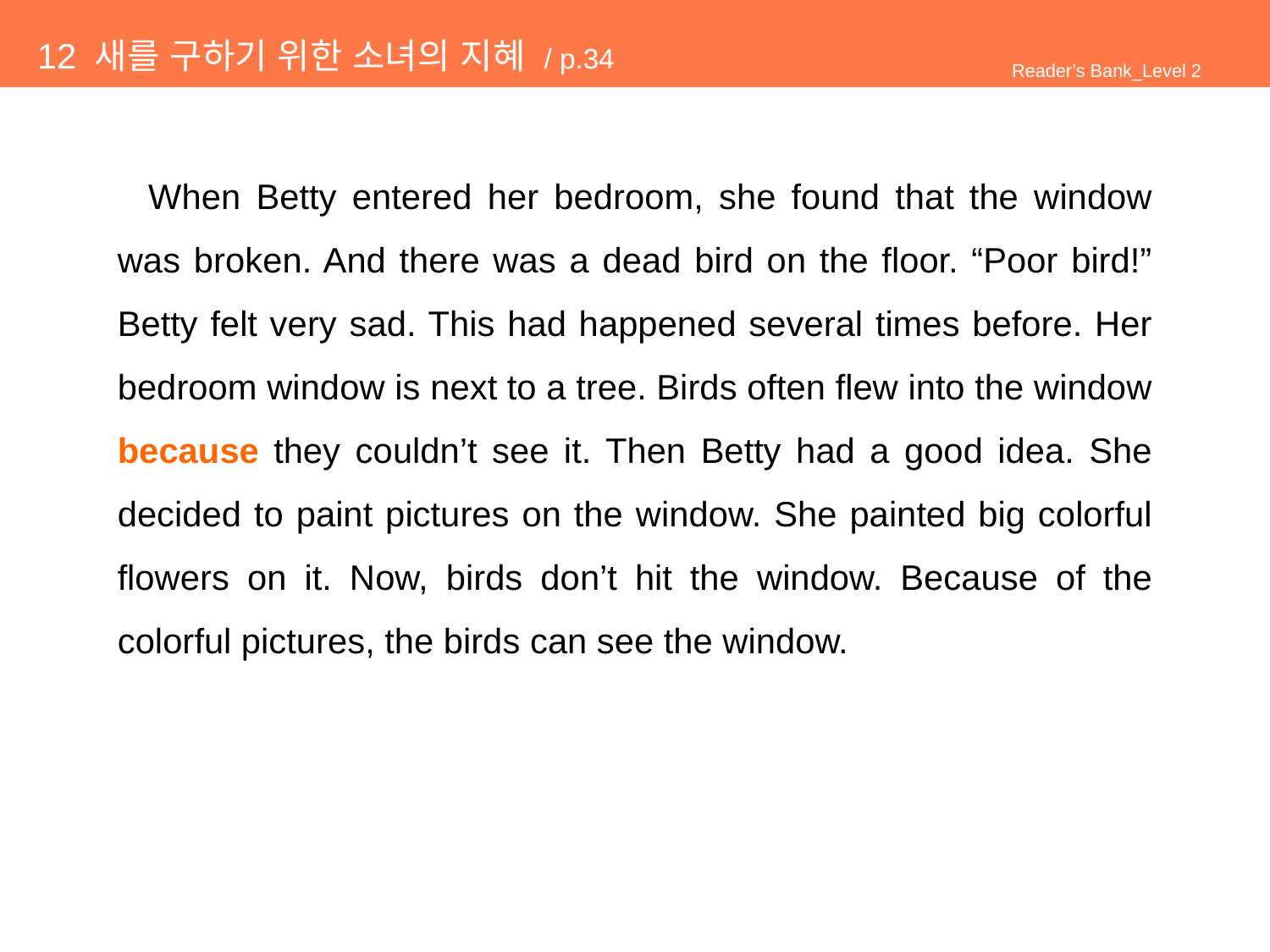

# 12 새를 구하기 위한 소녀의 지혜 / p.34
Reader’s Bank_Level 2

  When Betty entered her bedroom, she found that the window was broken. And there was a dead bird on the floor. “Poor bird!” Betty felt very sad. This had happened several times before. Her bedroom window is next to a tree. Birds often flew into the window because they couldn’t see it. Then Betty had a good idea. She decided to paint pictures on the window. She painted big colorful flowers on it. Now, birds don’t hit the window. Because of the colorful pictures, the birds can see the window.